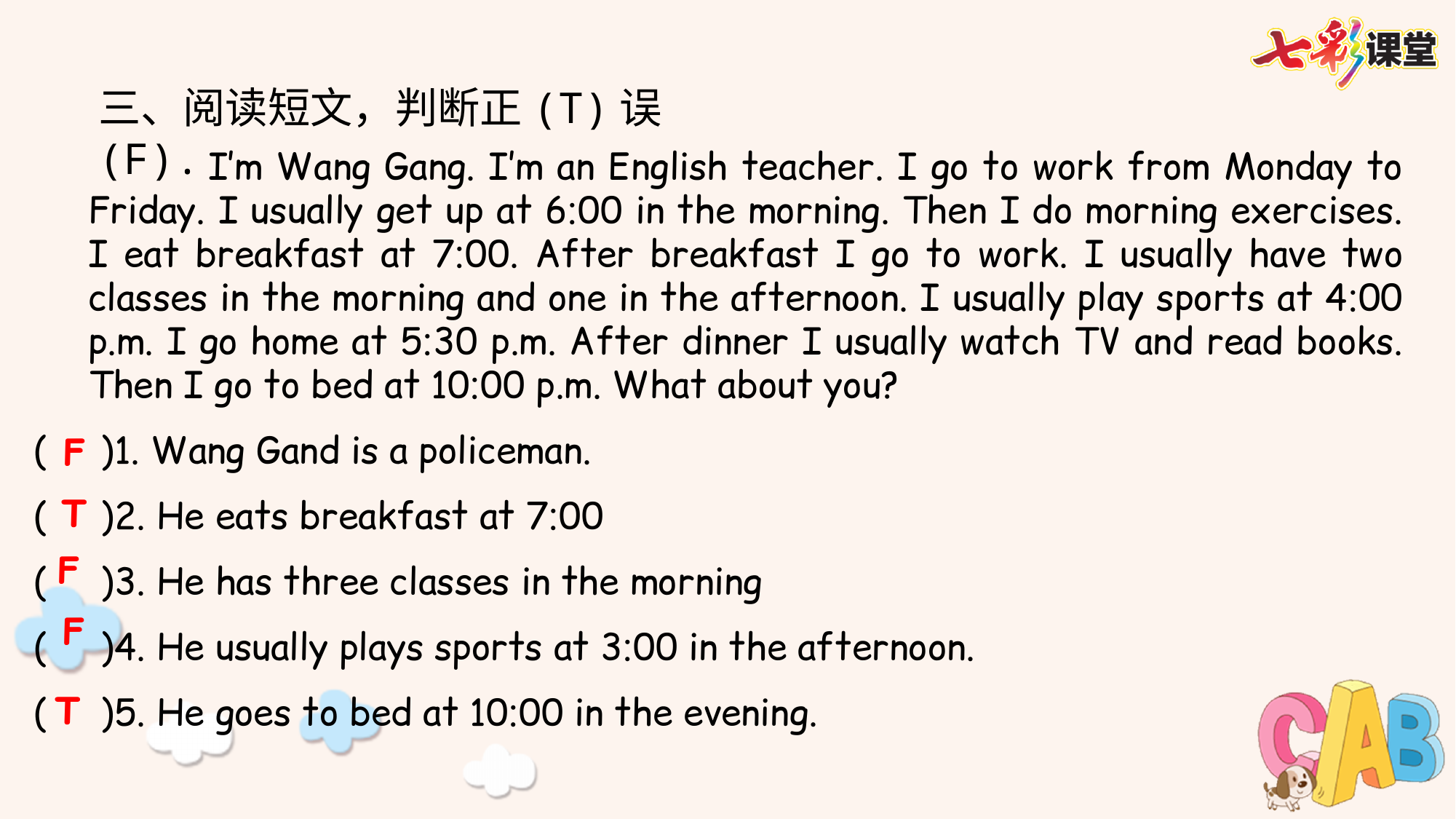

三、阅读短文，判断正(T)误(F).
                I’m Wang Gang. I’m an English teacher. I go to work from Monday to Friday. I usually get up at 6:00 in the morning. Then I do morning exercises. I eat breakfast at 7:00. After breakfast I go to work. I usually have two classes in the morning and one in the afternoon. I usually play sports at 4:00 p.m. I go home at 5:30 p.m. After dinner I usually watch TV and read books. Then I go to bed at 10:00 p.m. What about you?
(     )1. Wang Gand is a policeman.
(     )2. He eats breakfast at 7:00
(     )3. He has three classes in the morning
(     )4. He usually plays sports at 3:00 in the afternoon.
(     )5. He goes to bed at 10:00 in the evening.

F
T
F
F
T